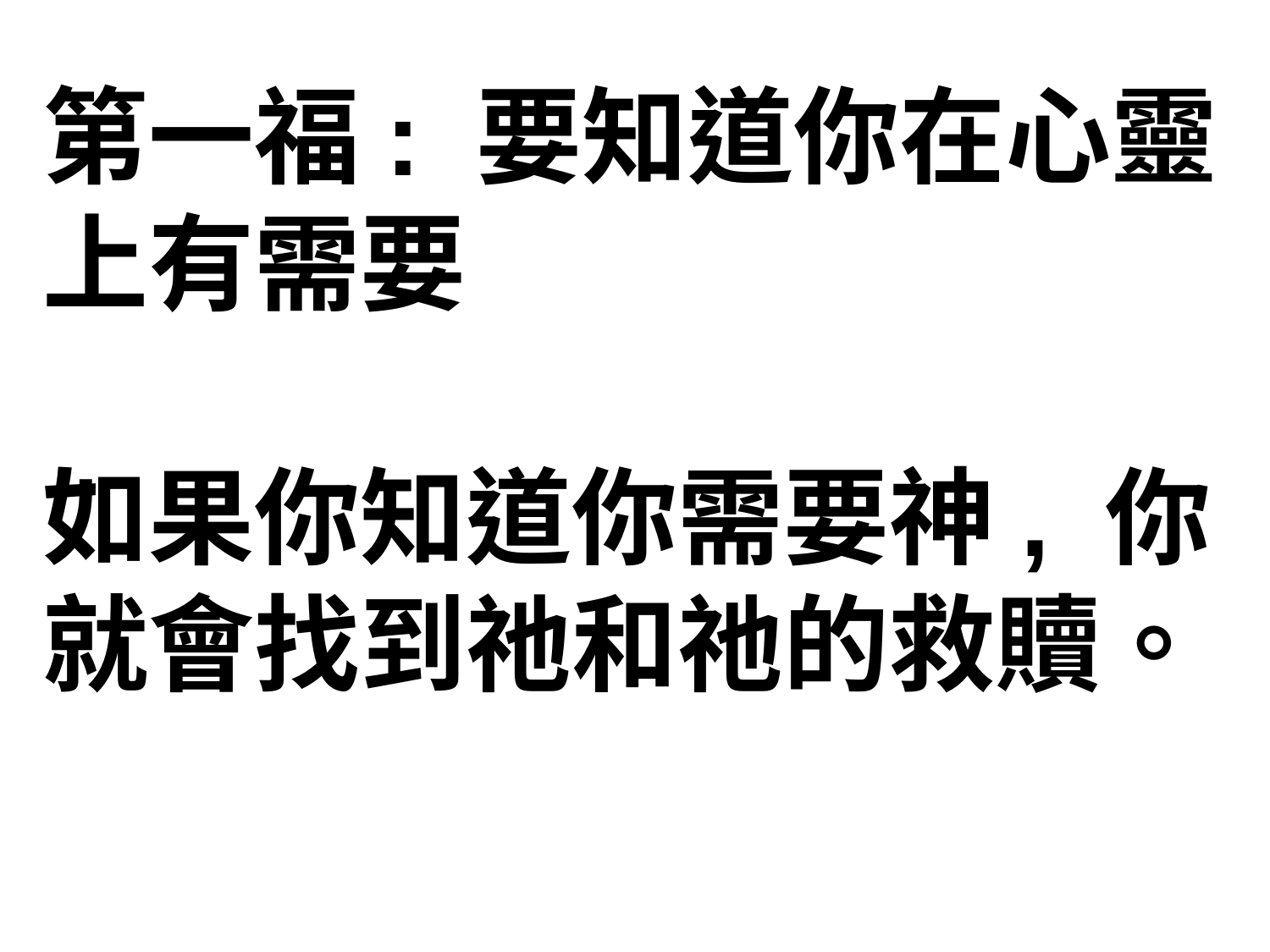

第一福: 要知道你在心靈上有需要

如果你知道你需要神, 你就會找到祂和祂的救贖。